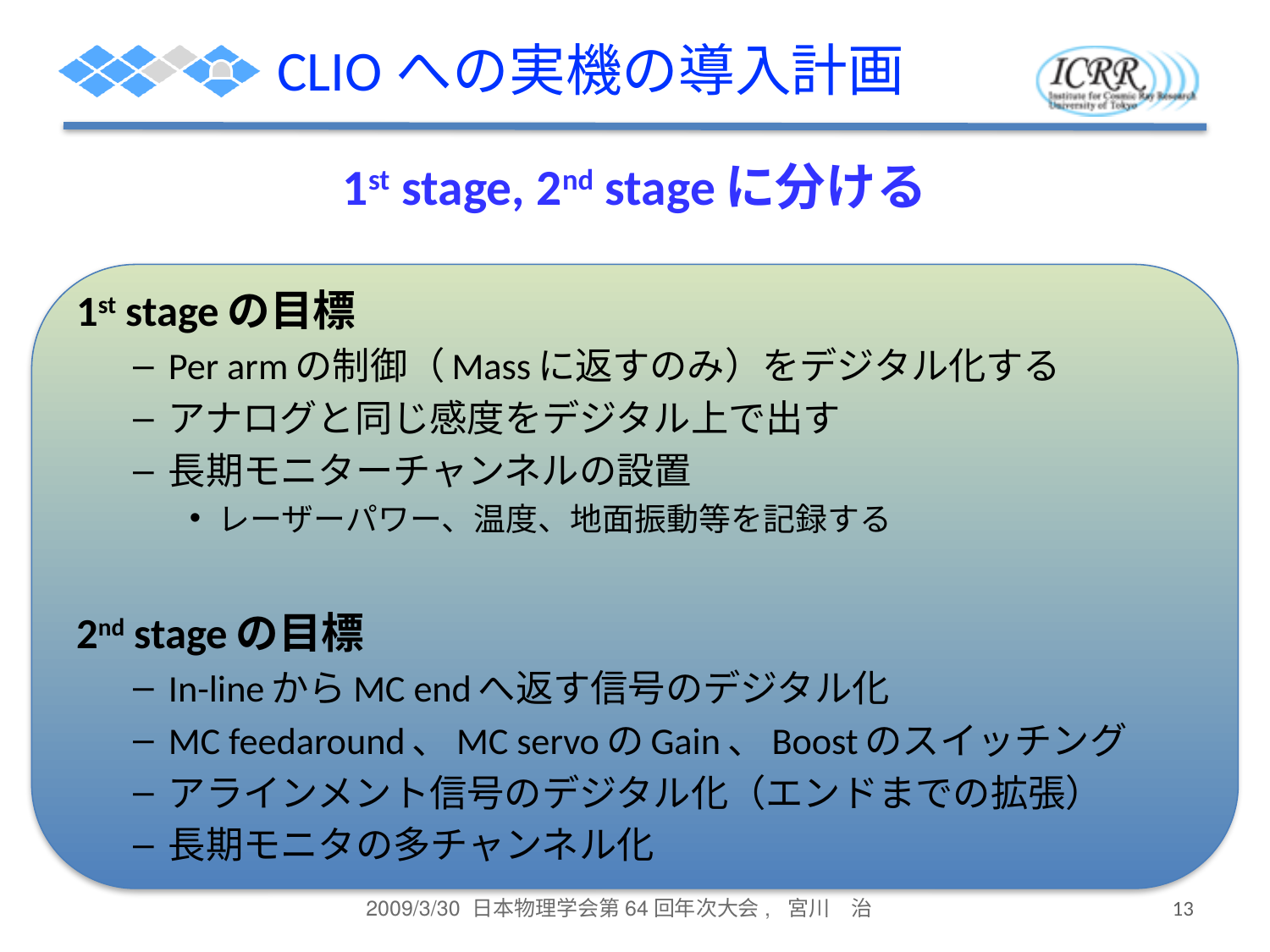

# CLIOへの実機の導入計画
1st stage, 2nd stageに分ける

1st stageの目標
Per armの制御（Massに返すのみ）をデジタル化する
アナログと同じ感度をデジタル上で出す
長期モニターチャンネルの設置
レーザーパワー、温度、地面振動等を記録する

2nd stageの目標
In-lineからMC endへ返す信号のデジタル化
MC feedaround、MC servoのGain、Boostのスイッチング
アラインメント信号のデジタル化（エンドまでの拡張）
長期モニタの多チャンネル化

2009/3/30 日本物理学会第64回年次大会,  宮川　治
13